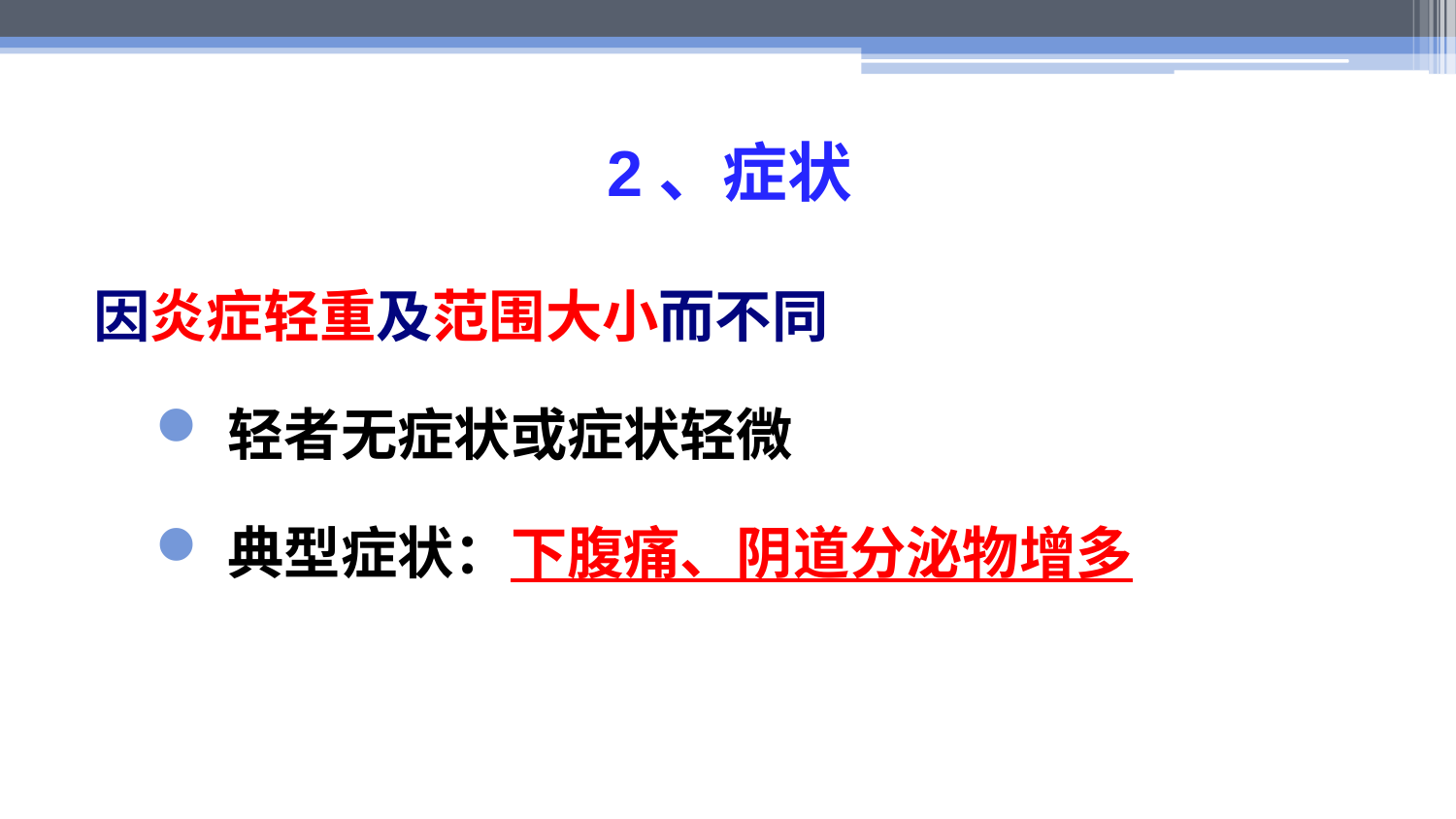

# 2、症状
因炎症轻重及范围大小而不同
轻者无症状或症状轻微
典型症状：下腹痛、阴道分泌物增多